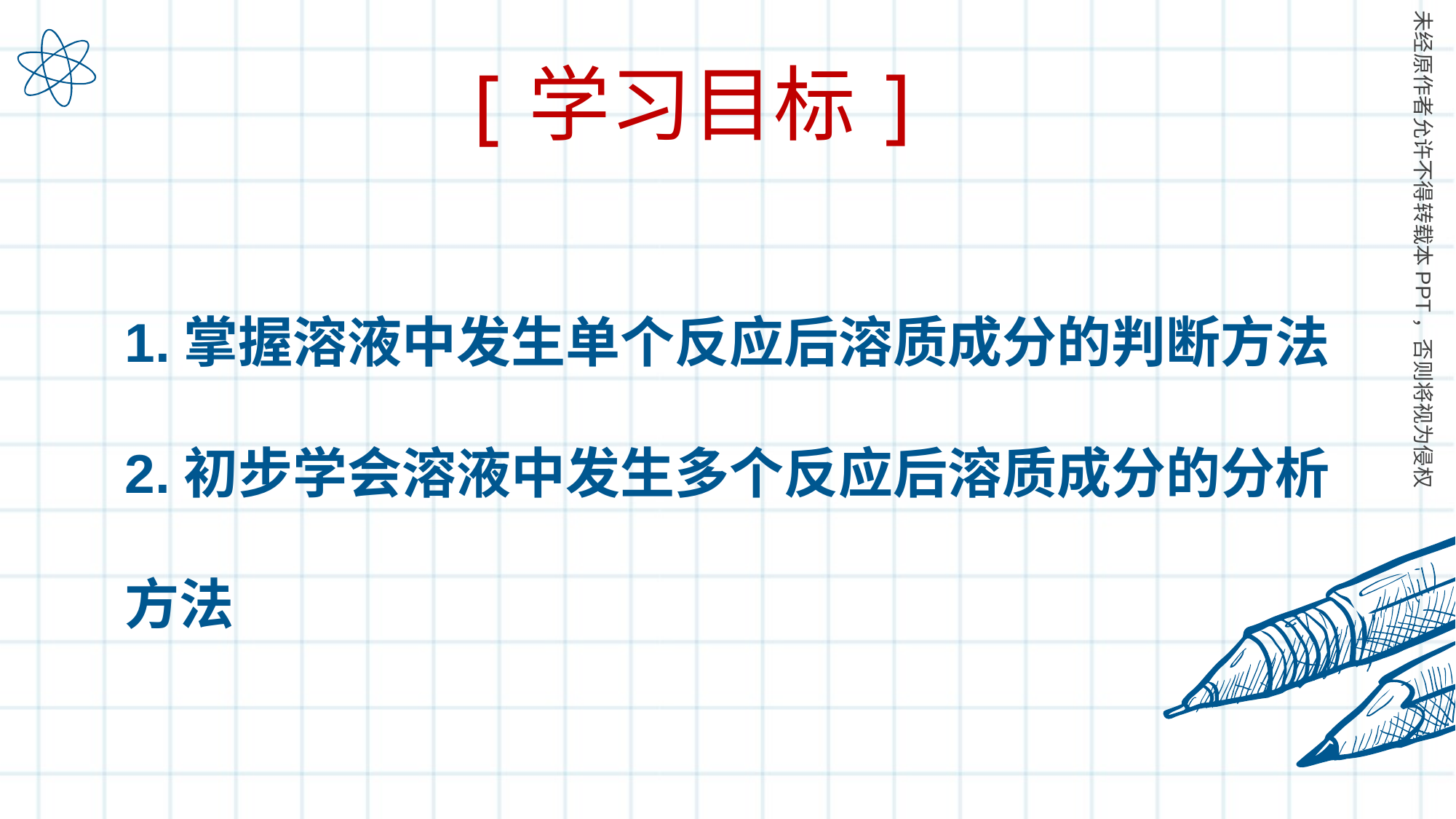

[学习目标]

1.掌握溶液中发生单个反应后溶质成分的判断方法
2.初步学会溶液中发生多个反应后溶质成分的分析方法